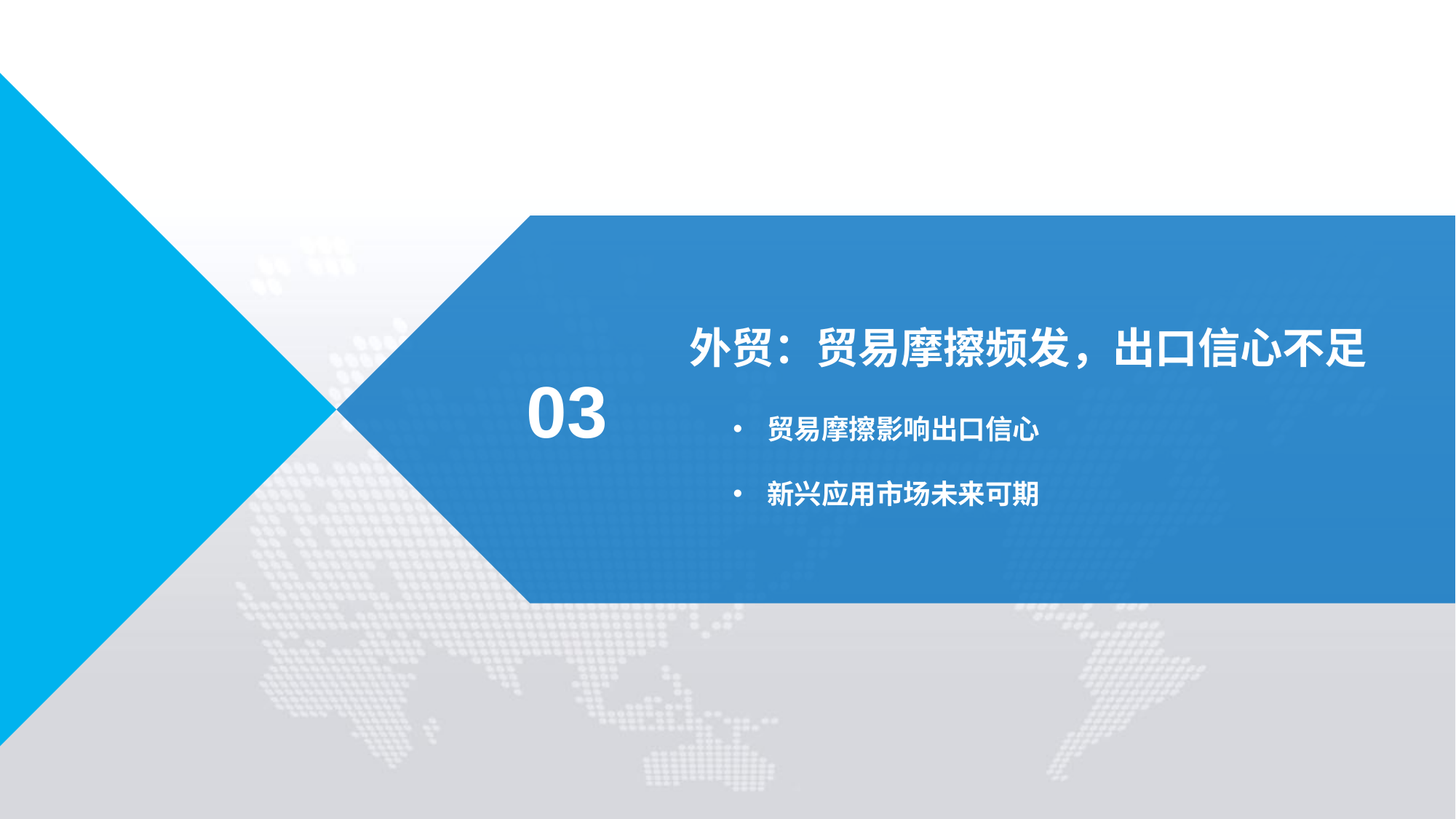

外贸：贸易摩擦频发，出口信心不足
03
贸易摩擦影响出口信心
新兴应用市场未来可期